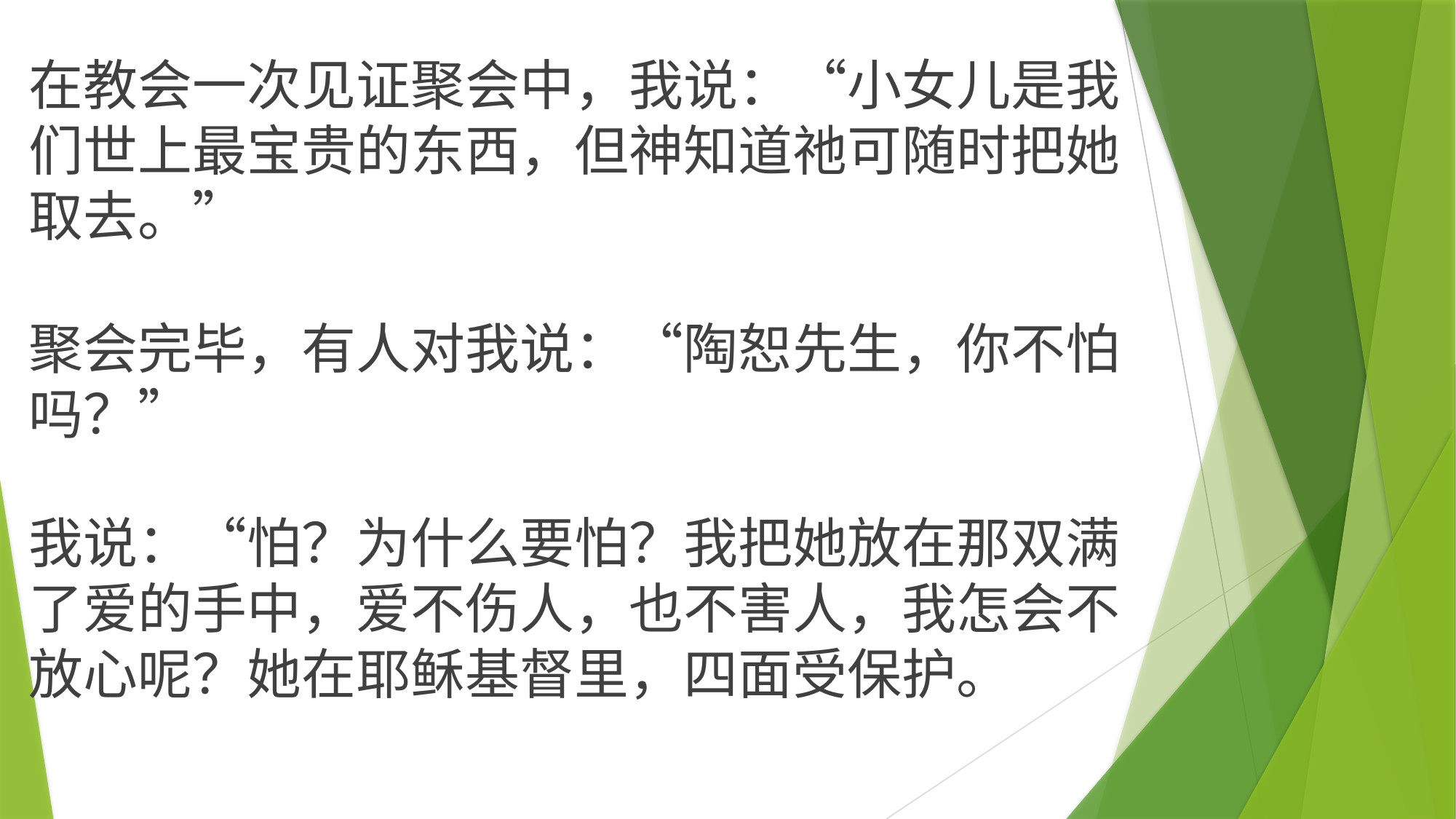

在教会一次见证聚会中，我说：“小女儿是我们世上最宝贵的东西，但神知道祂可随时把她取去。”

聚会完毕，有人对我说：“陶恕先生，你不怕吗？”

我说：“怕？为什么要怕？我把她放在那双满了爱的手中，爱不伤人，也不害人，我怎会不放心呢？她在耶稣基督里，四面受保护。